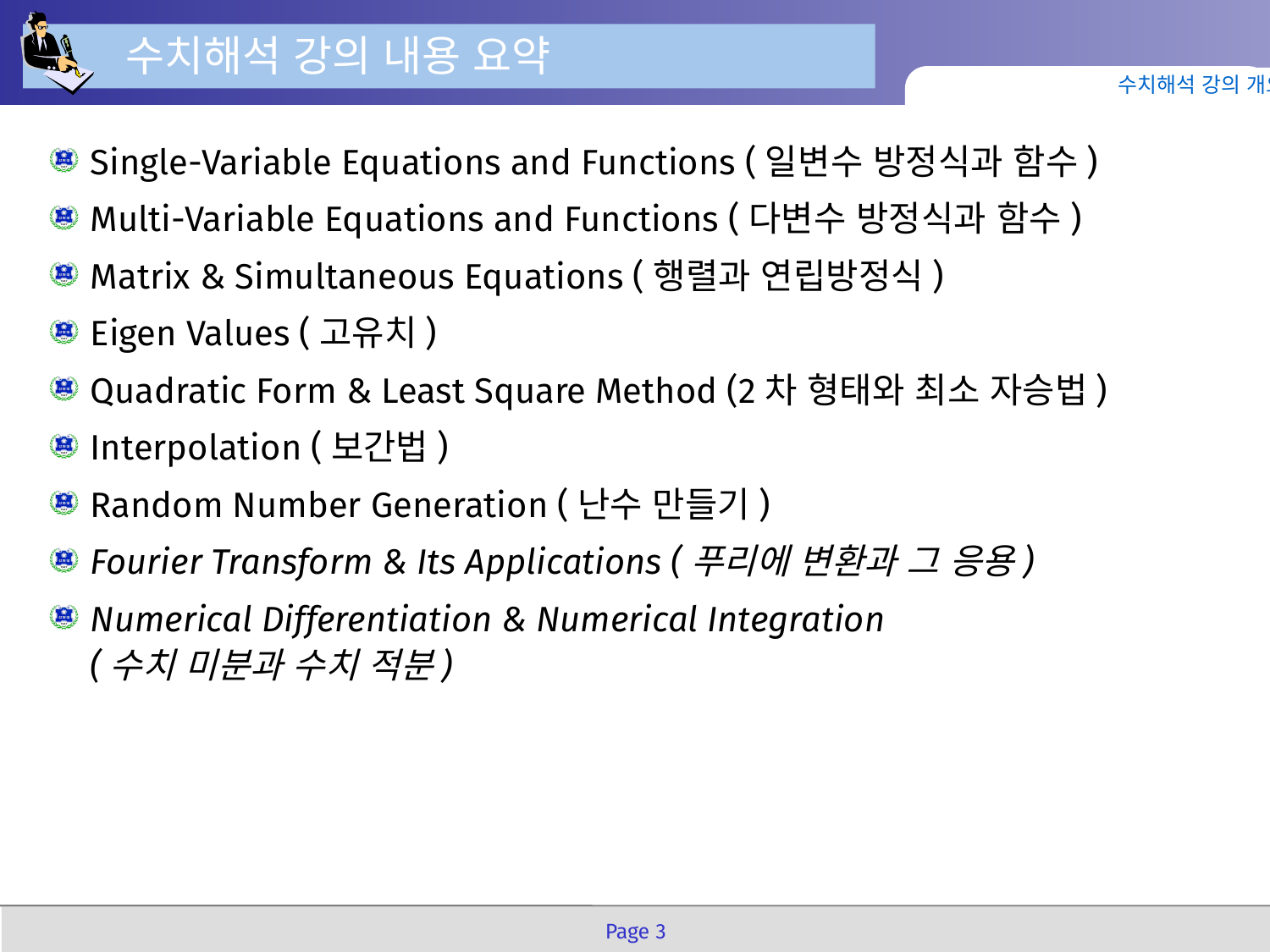

수치해석 강의 내용 요약
수치해석 강의 개요
Single-Variable Equations and Functions (일변수 방정식과 함수)
Multi-Variable Equations and Functions (다변수 방정식과 함수)
Matrix & Simultaneous Equations (행렬과 연립방정식)
Eigen Values (고유치)
Quadratic Form & Least Square Method (2차 형태와 최소 자승법)
Interpolation (보간법)
Random Number Generation (난수 만들기)
Fourier Transform & Its Applications (푸리에 변환과 그 응용)
Numerical Differentiation & Numerical Integration
(수치 미분과 수치 적분)

Page 3